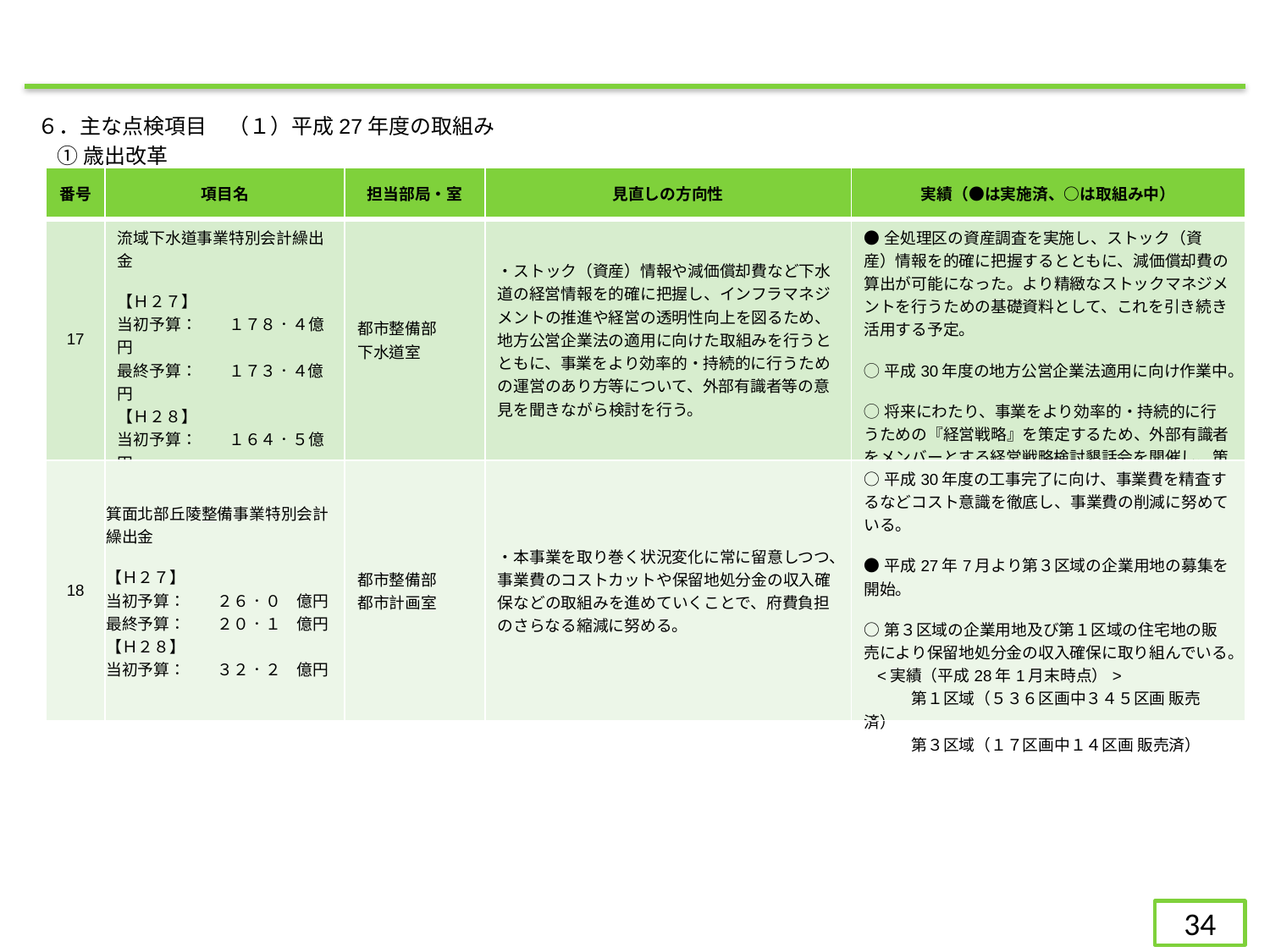

６．主な点検項目　（１）平成27年度の取組み
①歳出改革
| 番号 | 項目名 | 担当部局・室 | 見直しの方向性 | 実績（●は実施済、○は取組み中） |
| --- | --- | --- | --- | --- |
| 17 | 流域下水道事業特別会計繰出金 【Ｈ２７】 当初予算：　　１７８．４億円 最終予算：　　１７３．４億円 【Ｈ２８】 当初予算：　　１６４．５億円 | 都市整備部 下水道室 | ・ストック（資産）情報や減価償却費など下水道の経営情報を的確に把握し、インフラマネジメントの推進や経営の透明性向上を図るため、地方公営企業法の適用に向けた取組みを行うとともに、事業をより効率的・持続的に行うための運営のあり方等について、外部有識者等の意見を聞きながら検討を行う。 | ●全処理区の資産調査を実施し、ストック（資産）情報を的確に把握するとともに、減価償却費の算出が可能になった。より精緻なストックマネジメントを行うための基礎資料として、これを引き続き活用する予定。 ◯平成30年度の地方公営企業法適用に向け作業中。 ◯将来にわたり、事業をより効率的・持続的に行うための『経営戦略』を策定するため、外部有識者をメンバーとする経営戦略検討懇話会を開催し、策定作業中。 |
| 18 | 箕面北部丘陵整備事業特別会計繰出金 【Ｈ２７】 当初予算：　　２６．０　億円 最終予算：　　２０．１　億円 【Ｈ２８】 当初予算：　　３２．２　億円 | 都市整備部 都市計画室 | ・本事業を取り巻く状況変化に常に留意しつつ、事業費のコストカットや保留地処分金の収入確保などの取組みを進めていくことで、府費負担のさらなる縮減に努める。 | ○平成30年度の工事完了に向け、事業費を精査するなどコスト意識を徹底し、事業費の削減に努めている。 ●平成27年7月より第３区域の企業用地の募集を開始。 ○第３区域の企業用地及び第１区域の住宅地の販売により保留地処分金の収入確保に取り組んでいる。 <実績（平成28年1月末時点）> 　　　第１区域（５３６区画中３４５区画 販売済） 　　　第３区域（１７区画中１４区画 販売済） |
34